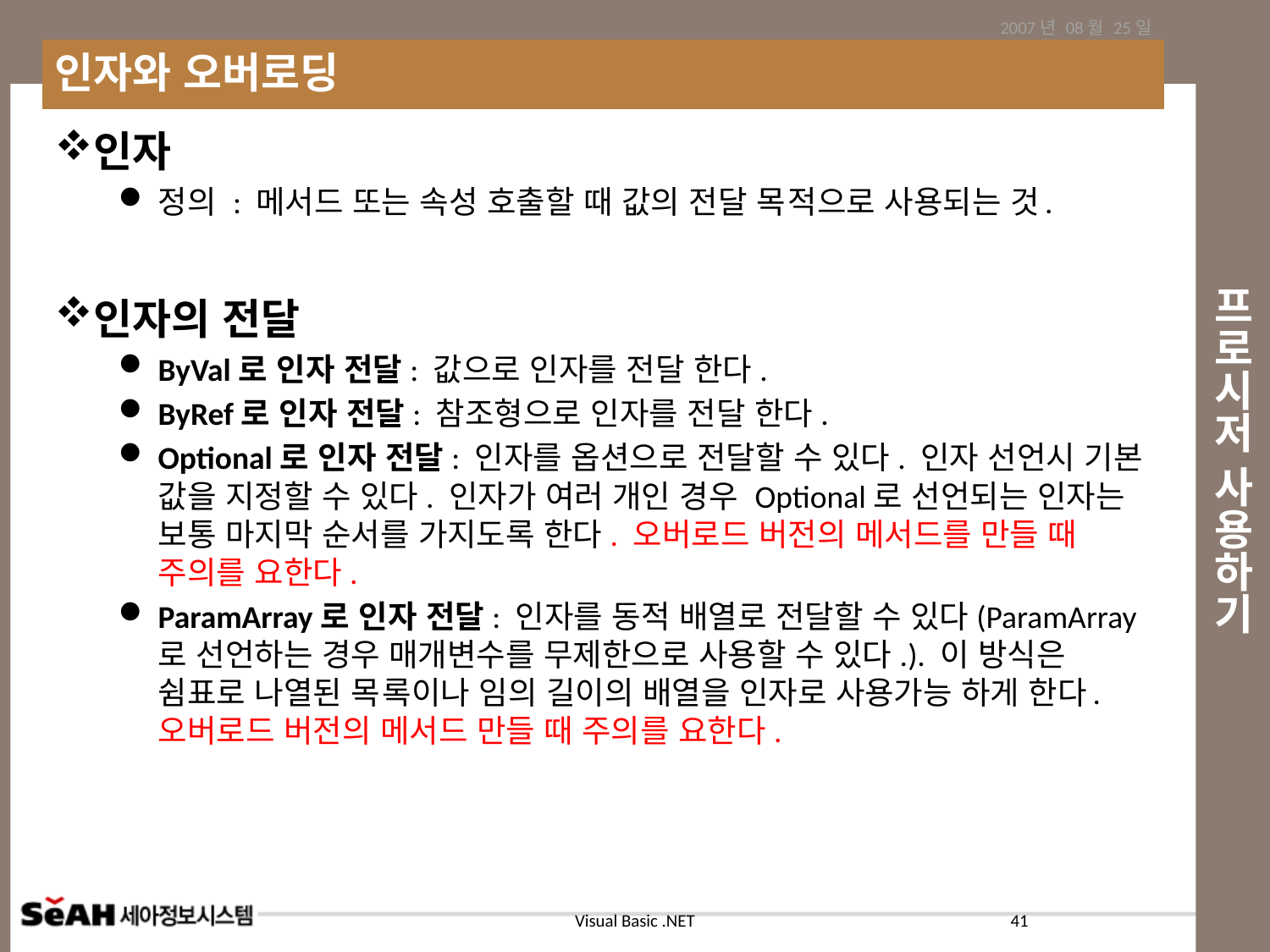

2007년 08월 25일
인자와 오버로딩
# 프로시저 사용하기
인자
정의 : 메서드 또는 속성 호출할 때 값의 전달 목적으로 사용되는 것.

인자의 전달
ByVal로 인자 전달: 값으로 인자를 전달 한다.
ByRef로 인자 전달: 참조형으로 인자를 전달 한다.
Optional로 인자 전달: 인자를 옵션으로 전달할 수 있다. 인자 선언시 기본 값을 지정할 수 있다. 인자가 여러 개인 경우 Optional로 선언되는 인자는 보통 마지막 순서를 가지도록 한다. 오버로드 버전의 메서드를 만들 때 주의를 요한다.
ParamArray로 인자 전달: 인자를 동적 배열로 전달할 수 있다(ParamArray로 선언하는 경우 매개변수를 무제한으로 사용할 수 있다.). 이 방식은 쉼표로 나열된 목록이나 임의 길이의 배열을 인자로 사용가능 하게 한다. 오버로드 버전의 메서드 만들 때 주의를 요한다.

41
Visual Basic .NET